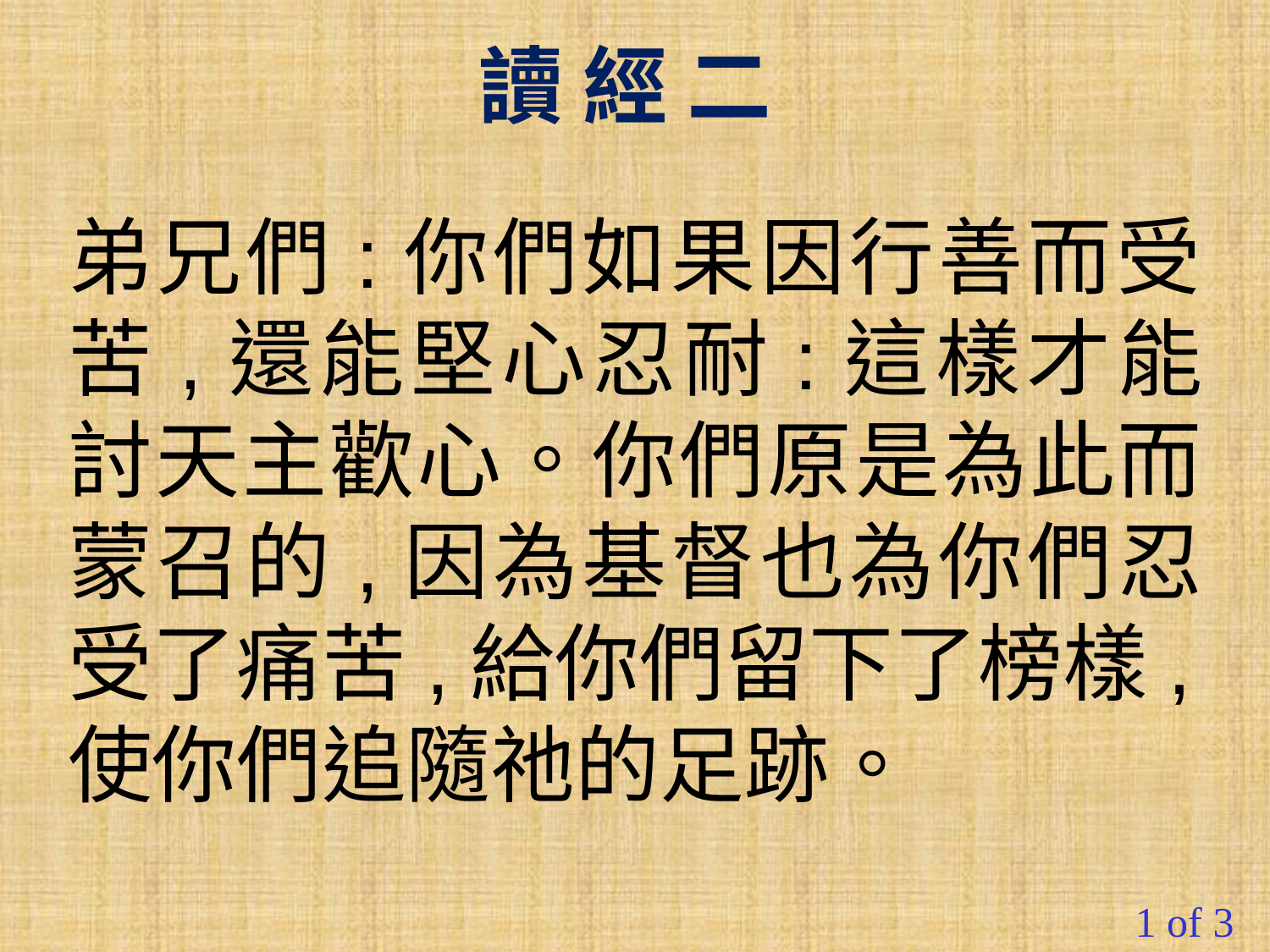

讀 經 二

弟兄們:你們如果因行善而受苦,還能堅心忍耐:這樣才能討天主歡心。你們原是為此而蒙召的,因為基督也為你們忍受了痛苦,給你們留下了榜樣,使你們追隨祂的足跡。
1 of 3